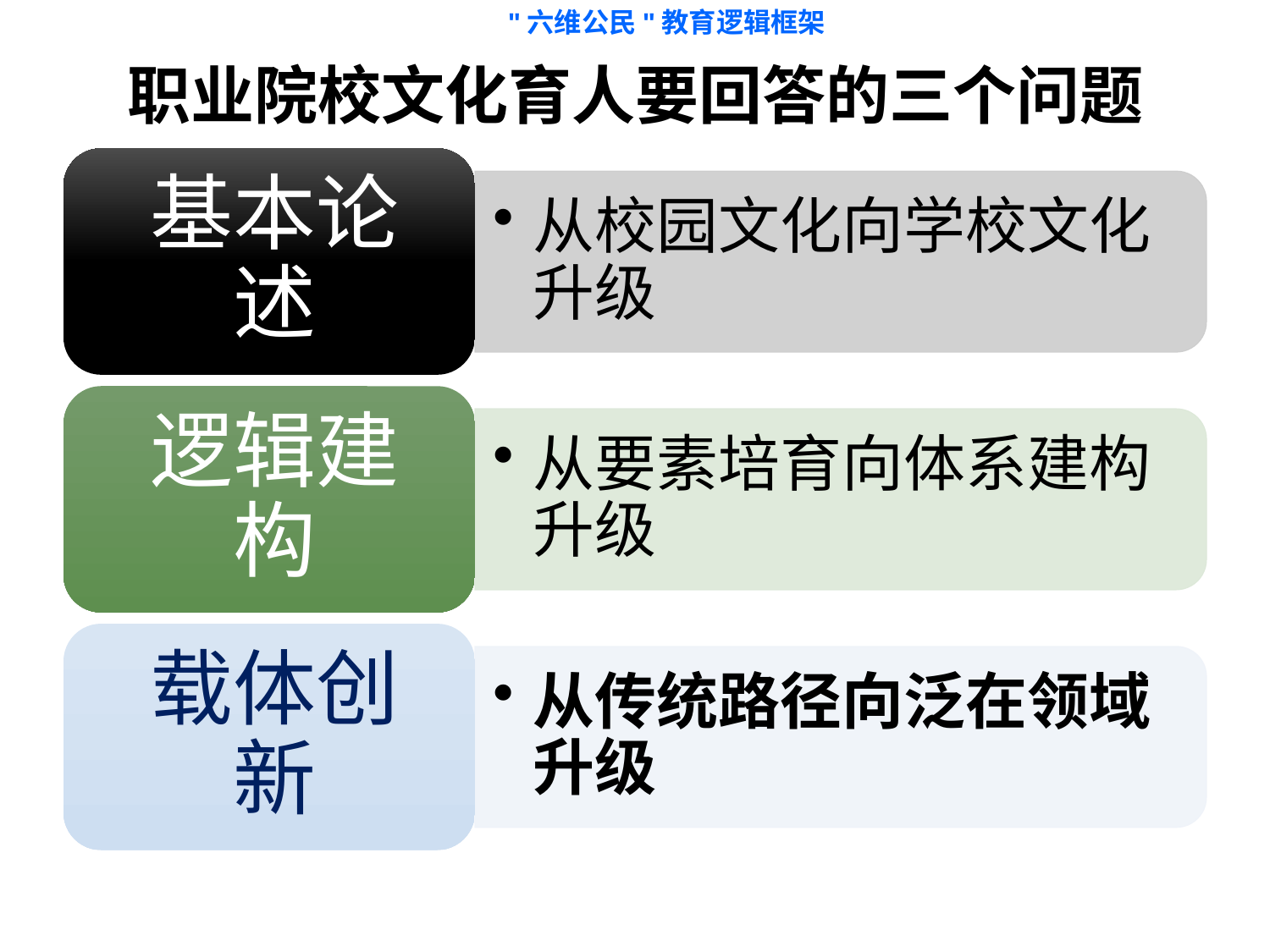

# 职业院校文化育人要回答的三个问题
从校园文化向学校文化升级
基本论述
从要素培育向体系建构升级
逻辑建构
从传统路径向泛在领域升级
载体创新